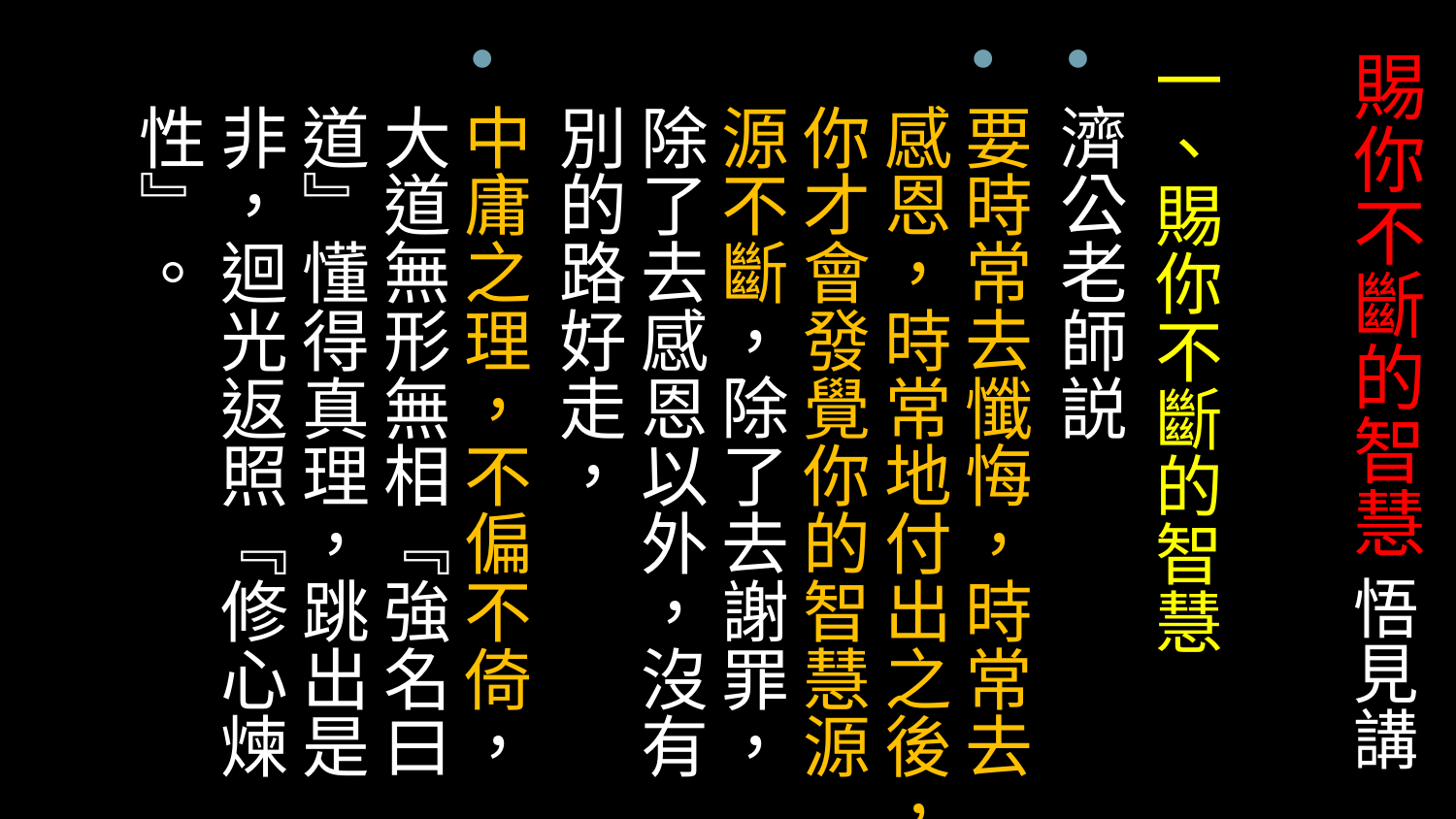

一、賜你不斷的智慧
濟公老師説
要時常去懺悔，時常去感恩，時常地付出之後，你才會發覺你的智慧源源不斷，除了去謝罪，除了去感恩以外，沒有別的路好走，
中庸之理，不偏不倚，大道無形無相『強名曰道』懂得真理，跳出是非，迴光返照『修心煉性』。

# 賜你不斷的智慧 悟見講